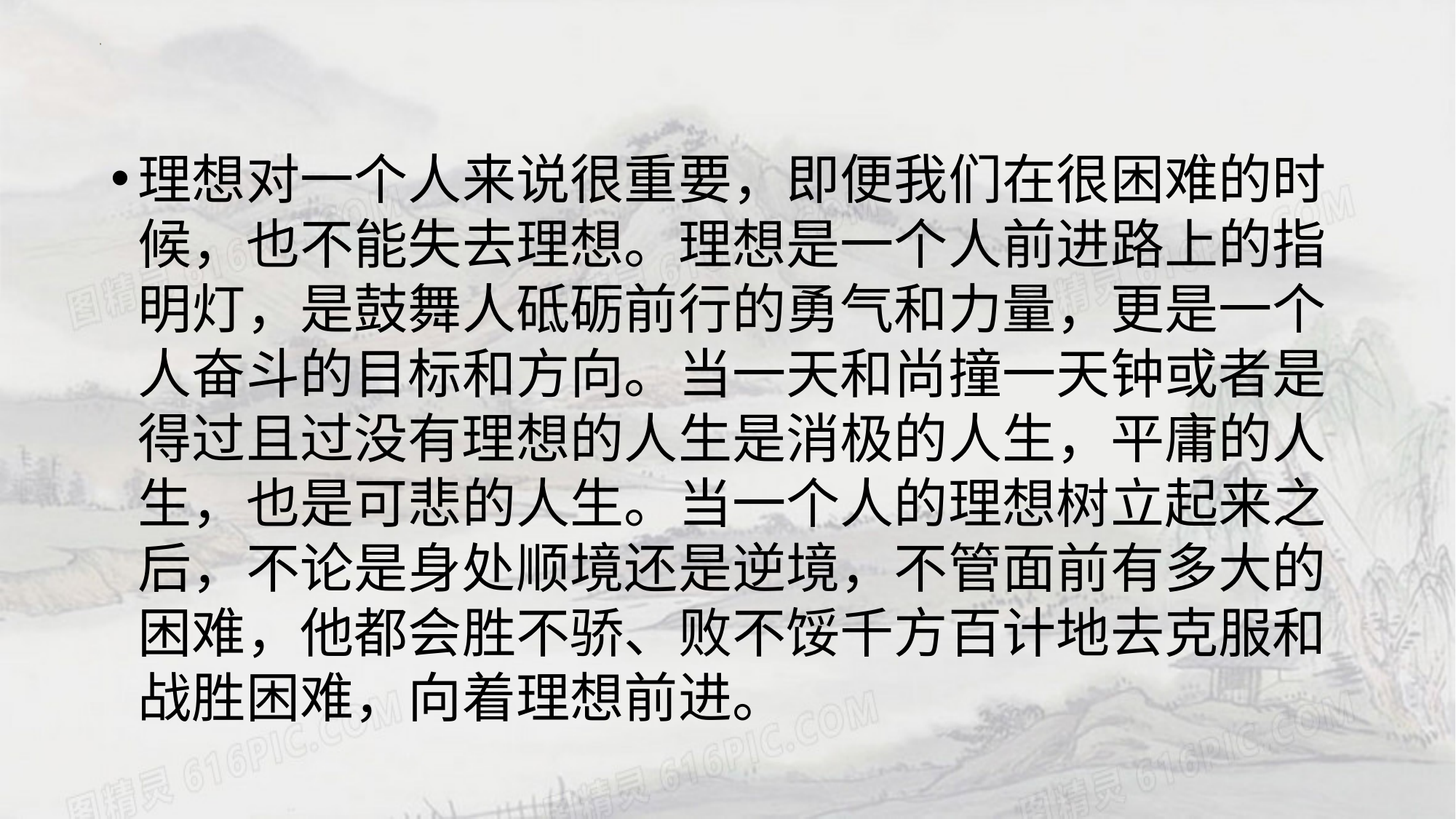

理想对一个人来说很重要，即便我们在很困难的时候，也不能失去理想。理想是一个人前进路上的指明灯，是鼓舞人砥砺前行的勇气和力量，更是一个人奋斗的目标和方向。当一天和尚撞一天钟或者是得过且过没有理想的人生是消极的人生，平庸的人生，也是可悲的人生。当一个人的理想树立起来之后，不论是身处顺境还是逆境，不管面前有多大的困难，他都会胜不骄、败不馁千方百计地去克服和战胜困难，向着理想前进。